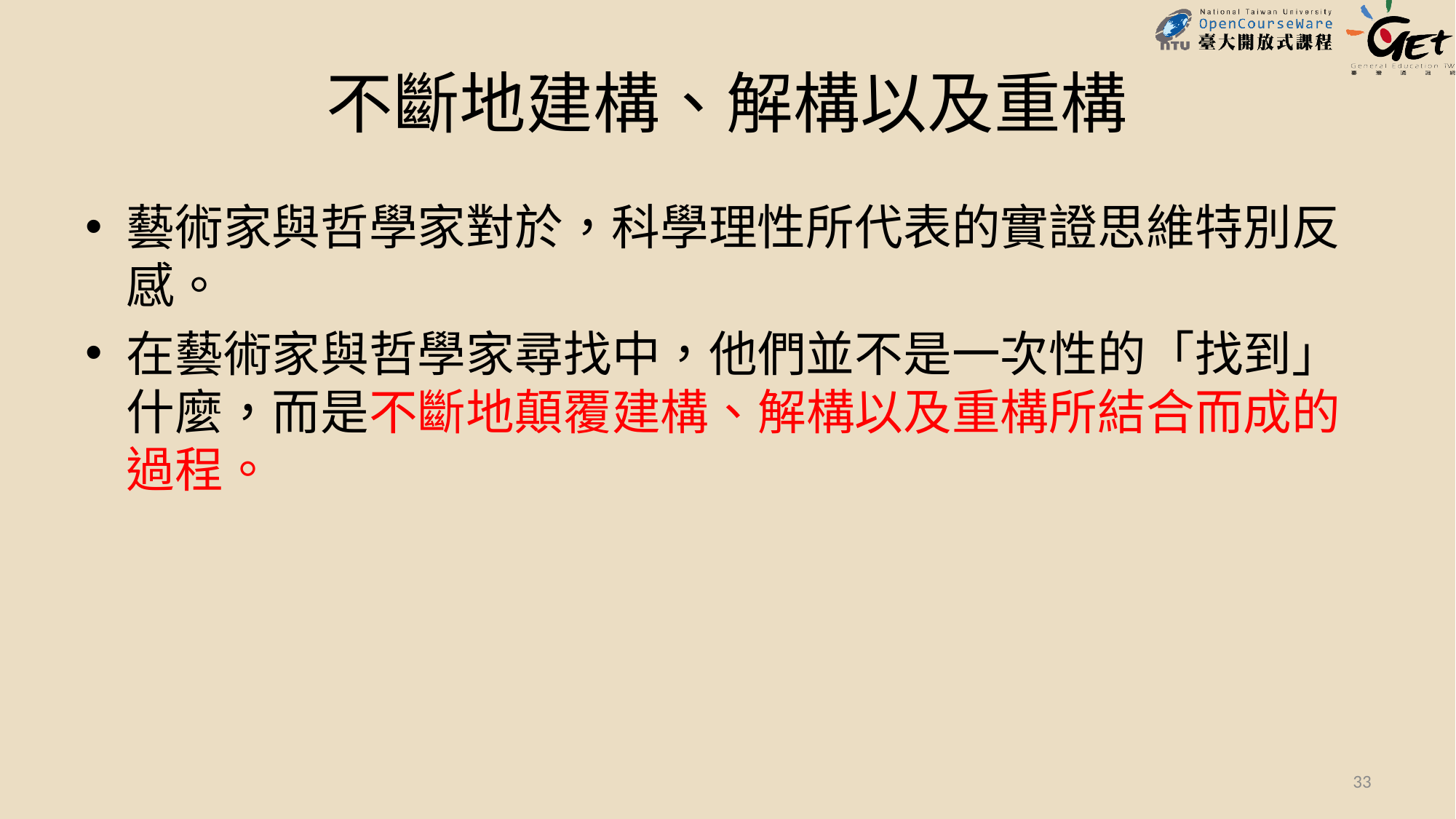

# 不斷地建構、解構以及重構
藝術家與哲學家對於，科學理性所代表的實證思維特別反感。
在藝術家與哲學家尋找中，他們並不是一次性的「找到」什麼，而是不斷地顛覆建構、解構以及重構所結合而成的過程。
33